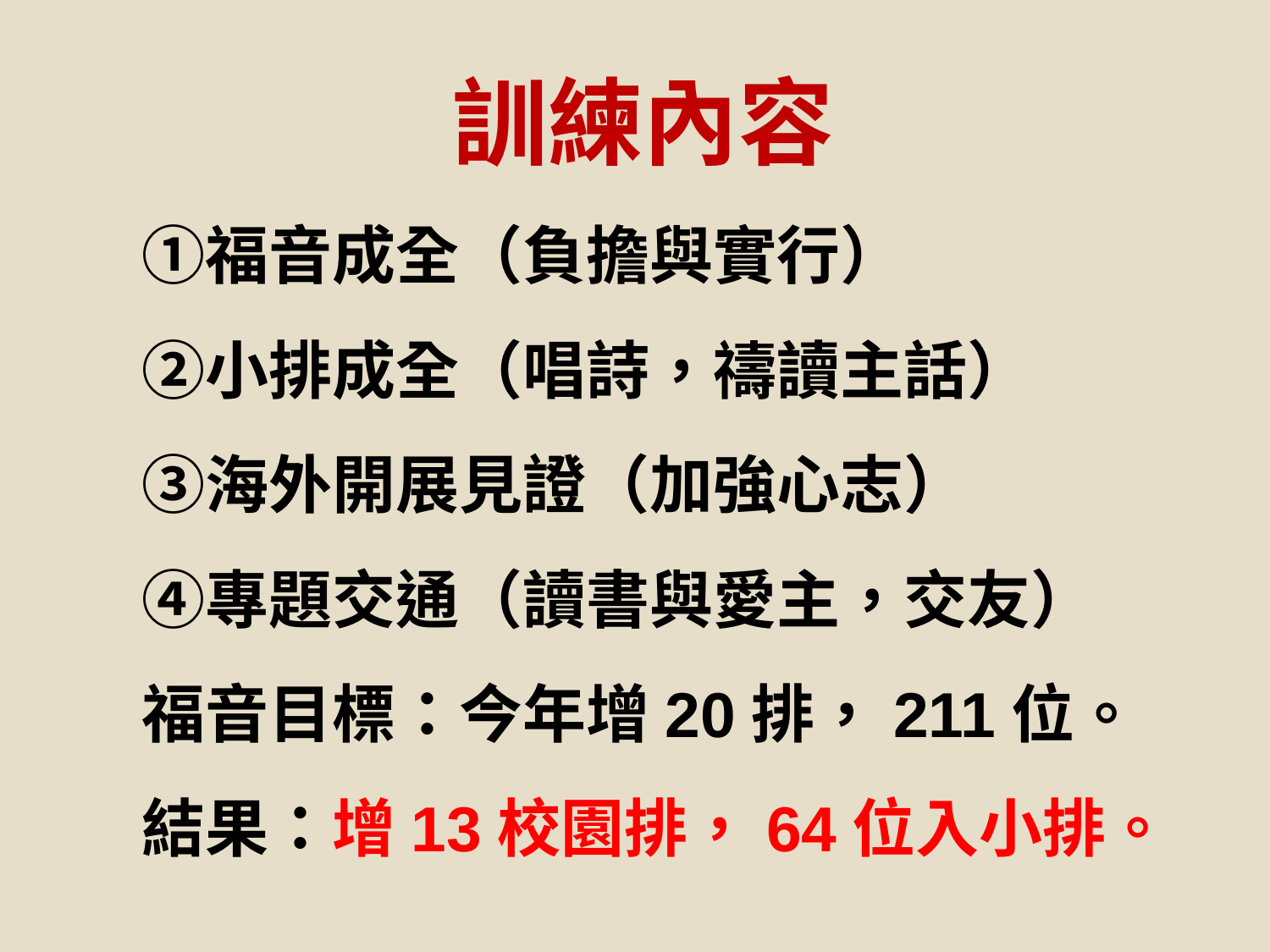

# 訓練內容 ①福音成全（負擔與實行） ②小排成全（唱詩，禱讀主話） ③海外開展見證（加強心志） ④專題交通（讀書與愛主，交友） 福音目標：今年增20排，211位。 結果：增13校園排，64位入小排。